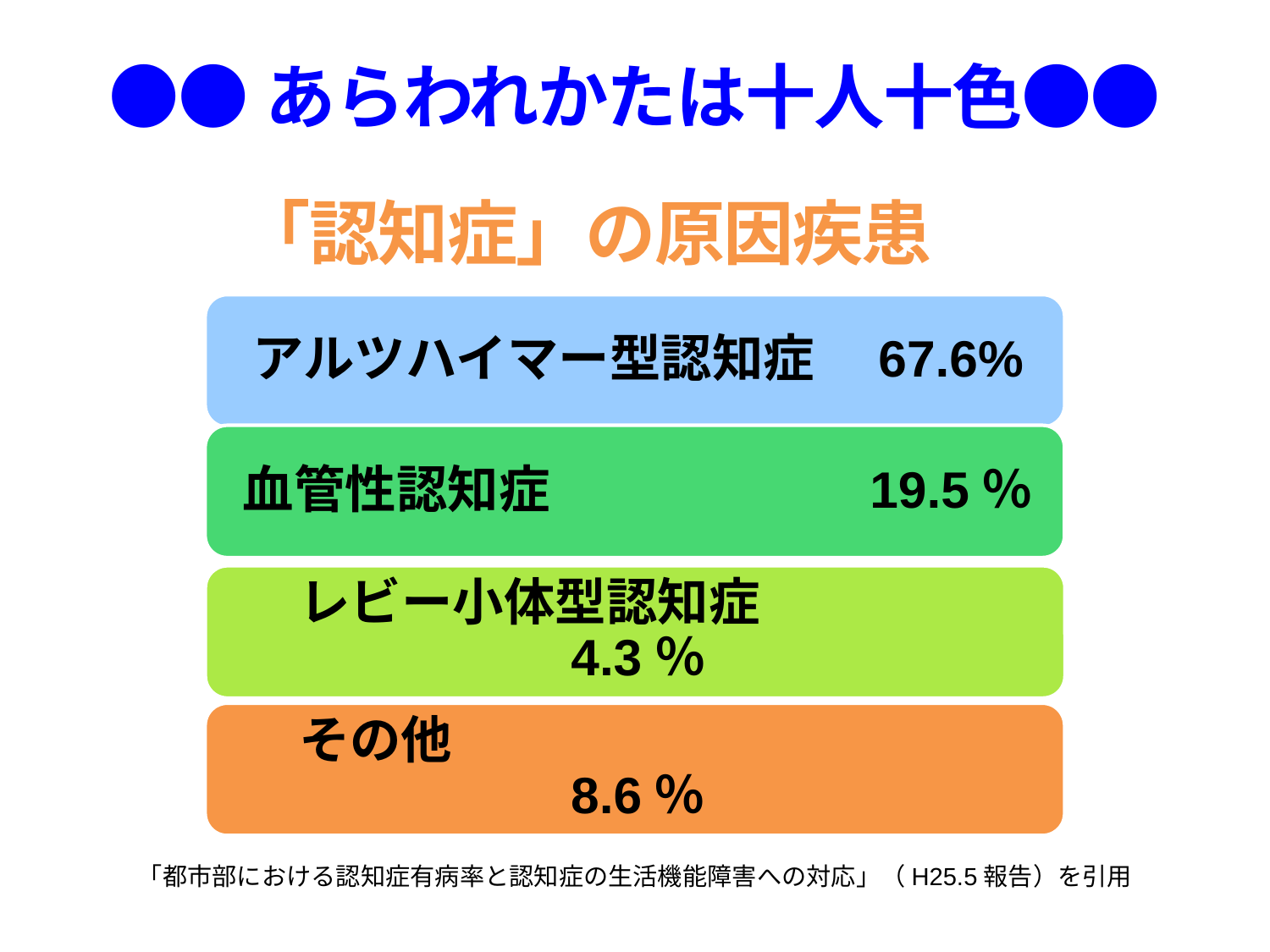

●●あらわれかたは十人十色●●
「認知症」の原因疾患
アルツハイマー型認知症　67.6%
血管性認知症　　　　　　19.5％
レビー小体型認知症　　　　4.3％
その他　　　　　　　　　　8.6％
「都市部における認知症有病率と認知症の生活機能障害への対応」（H25.5報告）を引用